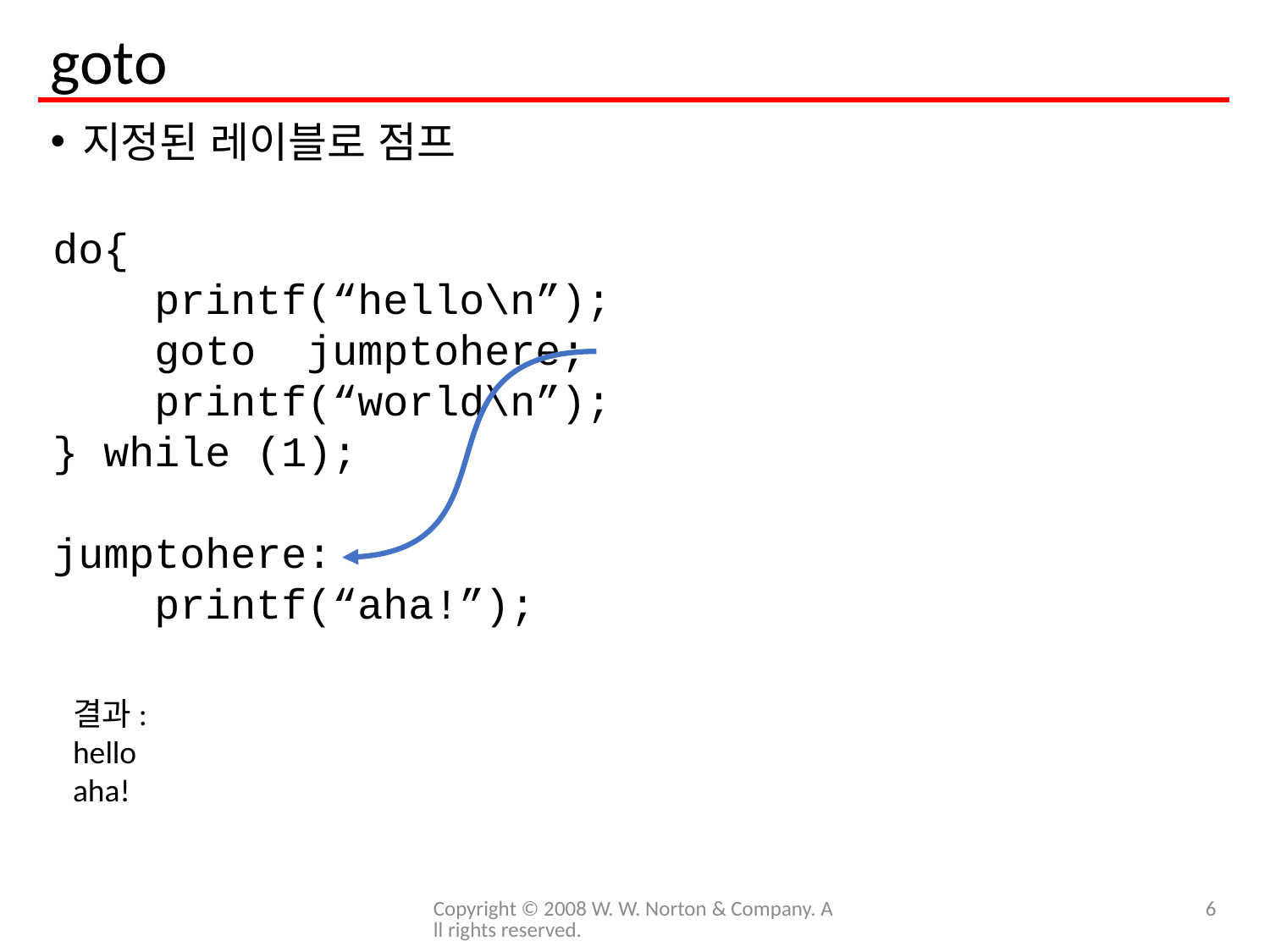

# goto
지정된 레이블로 점프
do{
    printf(“hello\n”);
    goto  jumptohere;
    printf(“world\n”);
} while (1);

jumptohere:
    printf(“aha!”);
결과:
hello
aha!
Copyright © 2008 W. W. Norton & Company. All rights reserved.
6